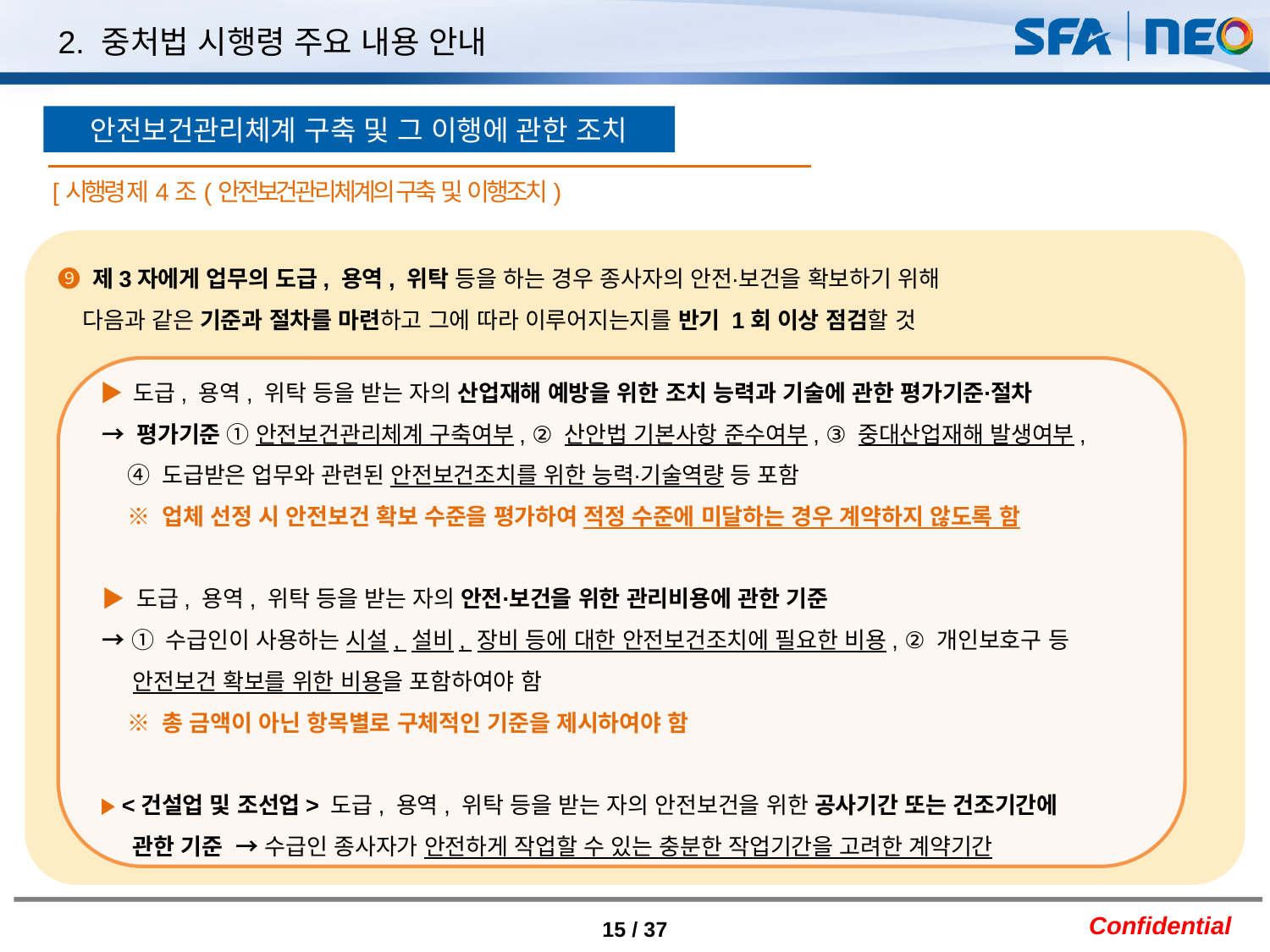

2. 중처법 시행령 주요 내용 안내
안전보건관리체계 구축 및 그 이행에 관한 조치
[시행령 제4조(안전보건관리체계의 구축  및  이행조치)

➒ 제3자에게 업무의 도급, 용역, 위탁 등을 하는 경우 종사자의 안전∙보건을 확보하기 위해
   다음과 같은 기준과 절차를 마련하고 그에 따라 이루어지는지를 반기 1회 이상 점검할 것
 ▶ 도급, 용역, 위탁 등을 받는 자의 산업재해 예방을 위한 조치 능력과 기술에 관한 평가기준∙절차
 → 평가기준 ① 안전보건관리체계 구축여부, ② 산안법 기본사항 준수여부, ③ 중대산업재해 발생여부,
     ④ 도급받은 업무와 관련된 안전보건조치를 위한 능력∙기술역량 등 포함
     ※ 업체 선정 시 안전보건 확보 수준을 평가하여 적정 수준에 미달하는 경우 계약하지 않도록 함

 ▶ 도급, 용역, 위탁 등을 받는 자의 안전∙보건을 위한 관리비용에 관한 기준
 → ① 수급인이 사용하는 시설, 설비, 장비 등에 대한 안전보건조치에 필요한 비용, ② 개인보호구 등
     안전보건 확보를 위한 비용을 포함하여야 함
     ※ 총 금액이 아닌 항목별로 구체적인 기준을 제시하여야 함

 ▶ <건설업 및 조선업> 도급, 용역, 위탁 등을 받는 자의 안전보건을 위한 공사기간 또는 건조기간에
     관한 기준  → 수급인 종사자가 안전하게 작업할 수 있는 충분한 작업기간을 고려한 계약기간